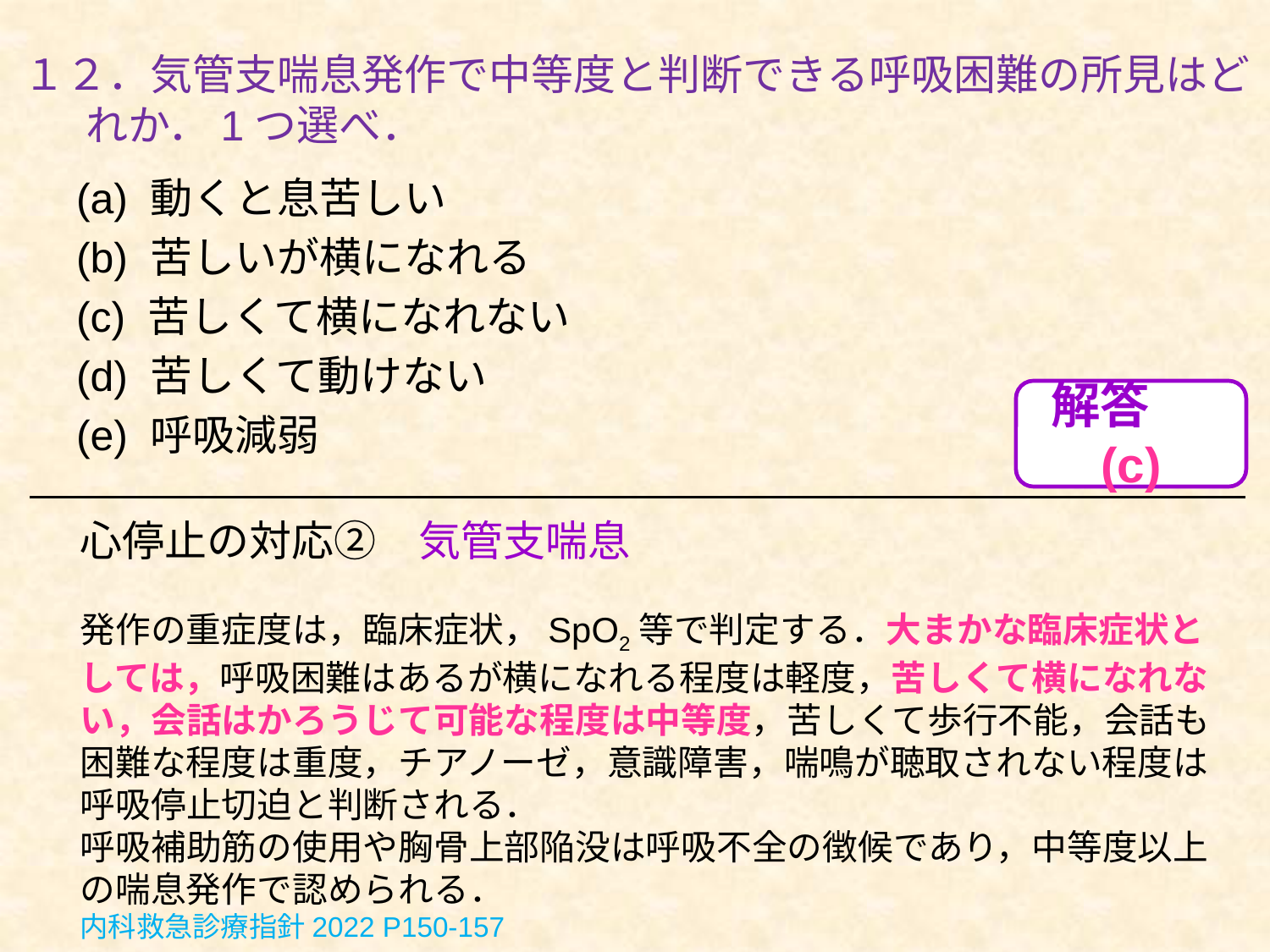

# １２．気管支喘息発作で中等度と判断できる呼吸困難の所見はどれか．1つ選べ．
(a) 動くと息苦しい
(b) 苦しいが横になれる
(c) 苦しくて横になれない
(d) 苦しくて動けない
(e) 呼吸減弱
解答　(c)
心停止の対応②　気管支喘息

発作の重症度は，臨床症状，SpO2等で判定する．大まかな臨床症状としては，呼吸困難はあるが横になれる程度は軽度，苦しくて横になれない，会話はかろうじて可能な程度は中等度，苦しくて歩行不能，会話も困難な程度は重度，チアノーゼ，意識障害，喘鳴が聴取されない程度は呼吸停止切迫と判断される．
呼吸補助筋の使用や胸骨上部陥没は呼吸不全の徴候であり，中等度以上の喘息発作で認められる．
内科救急診療指針2022 P150-157